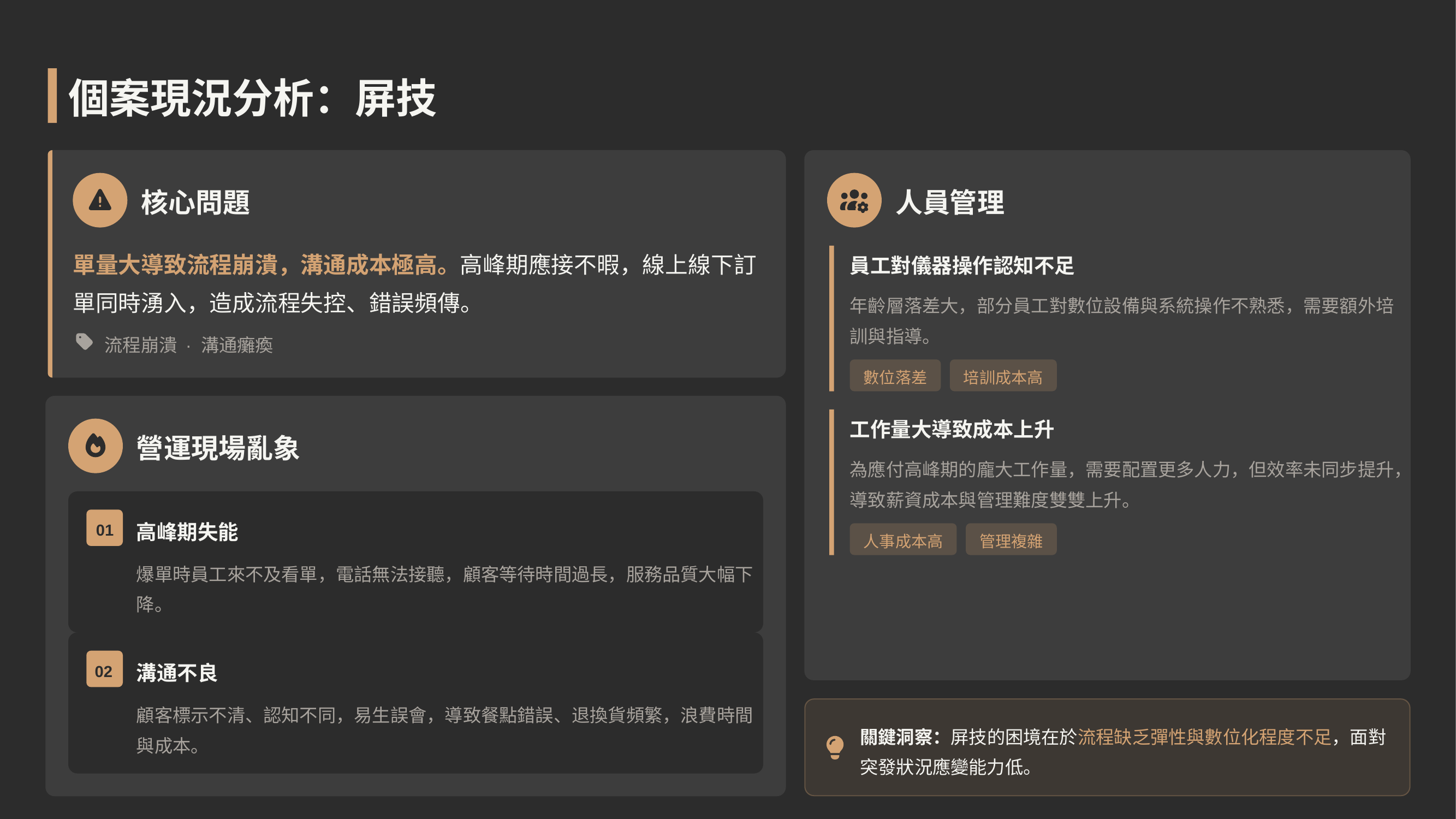

個案現況分析：屏技

核心問題
人員管理

單量大導致流程崩潰，溝通成本極高。高峰期應接不暇，線上線下訂單同時湧入，造成流程失控、錯誤頻傳。

員工對儀器操作認知不足
年齡層落差大，部分員工對數位設備與系統操作不熟悉，需要額外培訓與指導。
流程崩潰 · 溝通癱瘓

數位落差

培訓成本高

工作量大導致成本上升

營運現場亂象

為應付高峰期的龐大工作量，需要配置更多人力，但效率未同步提升，導致薪資成本與管理難度雙雙上升。

高峰期失能
01

人事成本高

管理複雜
爆單時員工來不及看單，電話無法接聽，顧客等待時間過長，服務品質大幅下降。

溝通不良
02
顧客標示不清、認知不同，易生誤會，導致餐點錯誤、退換貨頻繁，浪費時間與成本。

關鍵洞察：屏技的困境在於流程缺乏彈性與數位化程度不足，面對突發狀況應變能力低。